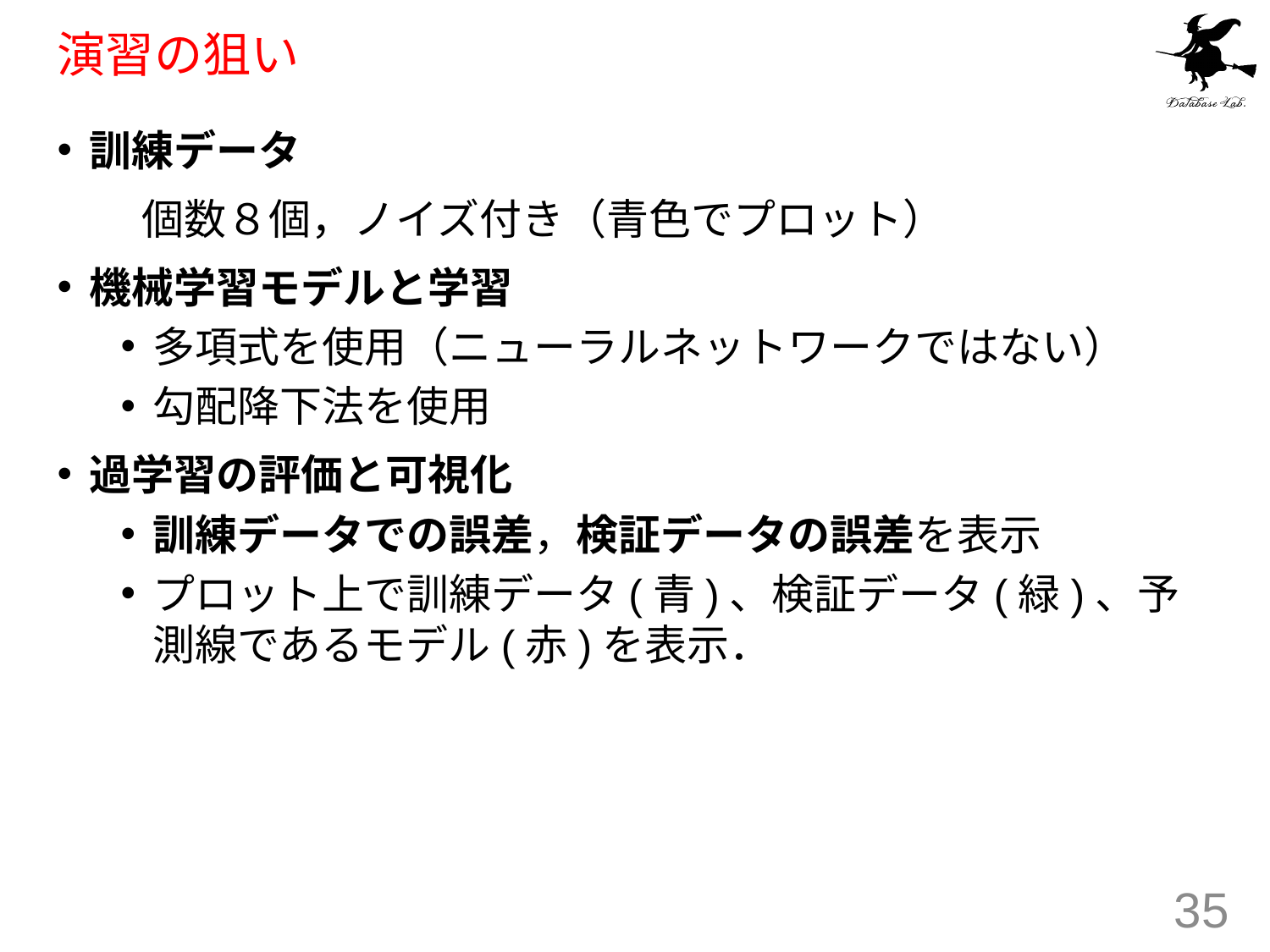

# 演習の狙い
訓練データ
　　個数８個，ノイズ付き（青色でプロット）
機械学習モデルと学習
多項式を使用（ニューラルネットワークではない）
勾配降下法を使用
過学習の評価と可視化
訓練データでの誤差，検証データの誤差を表示
プロット上で訓練データ(青)、検証データ(緑)、予測線であるモデル(赤)を表示．

35